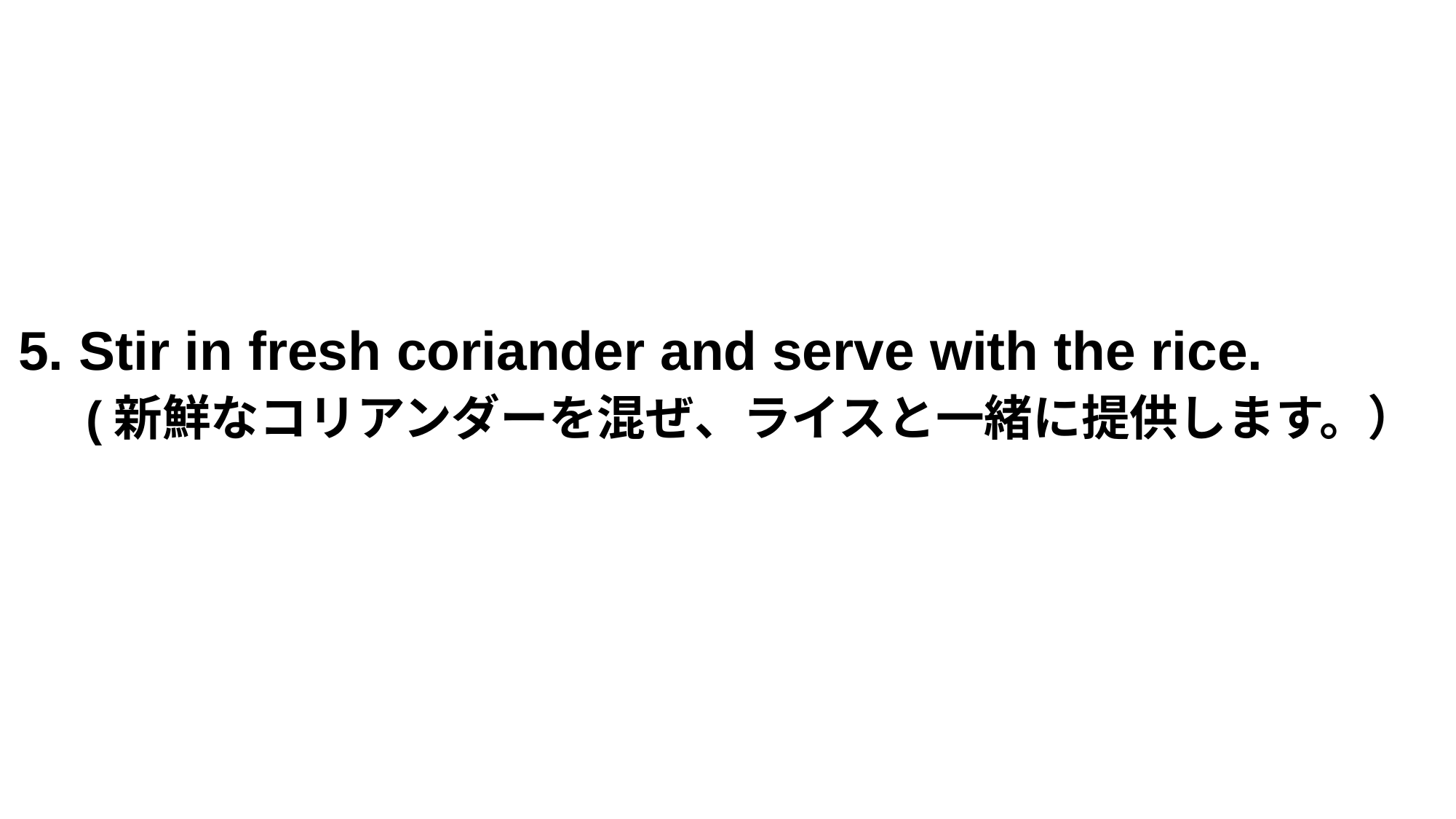

5. Stir in fresh coriander and serve with the rice.
　(新鮮なコリアンダーを混ぜ、ライスと一緒に提供します。）